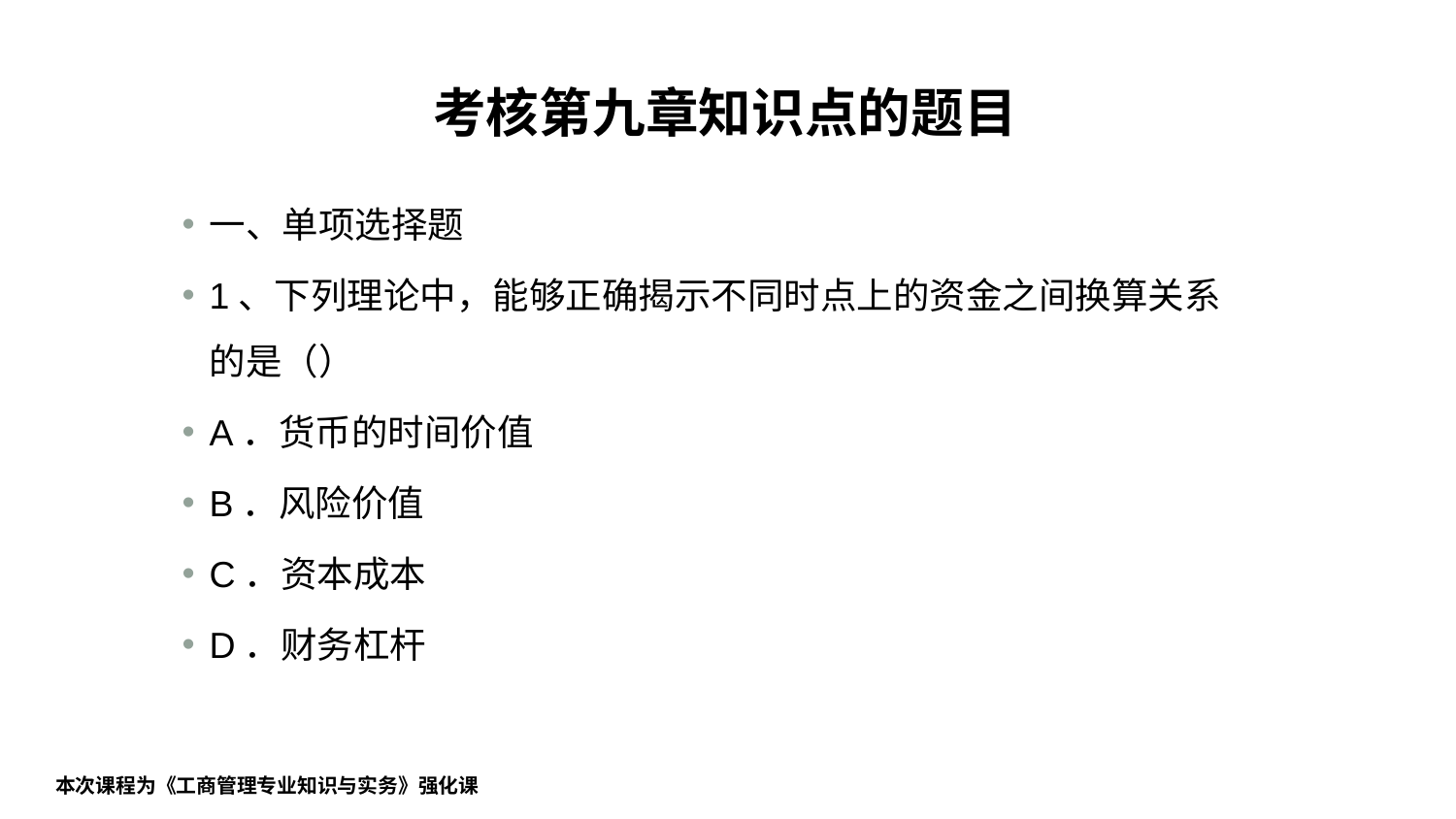

# 考核第九章知识点的题目
一、单项选择题
1、下列理论中，能够正确揭示不同时点上的资金之间换算关系的是（）
A．货币的时间价值
B．风险价值
C．资本成本
D．财务杠杆